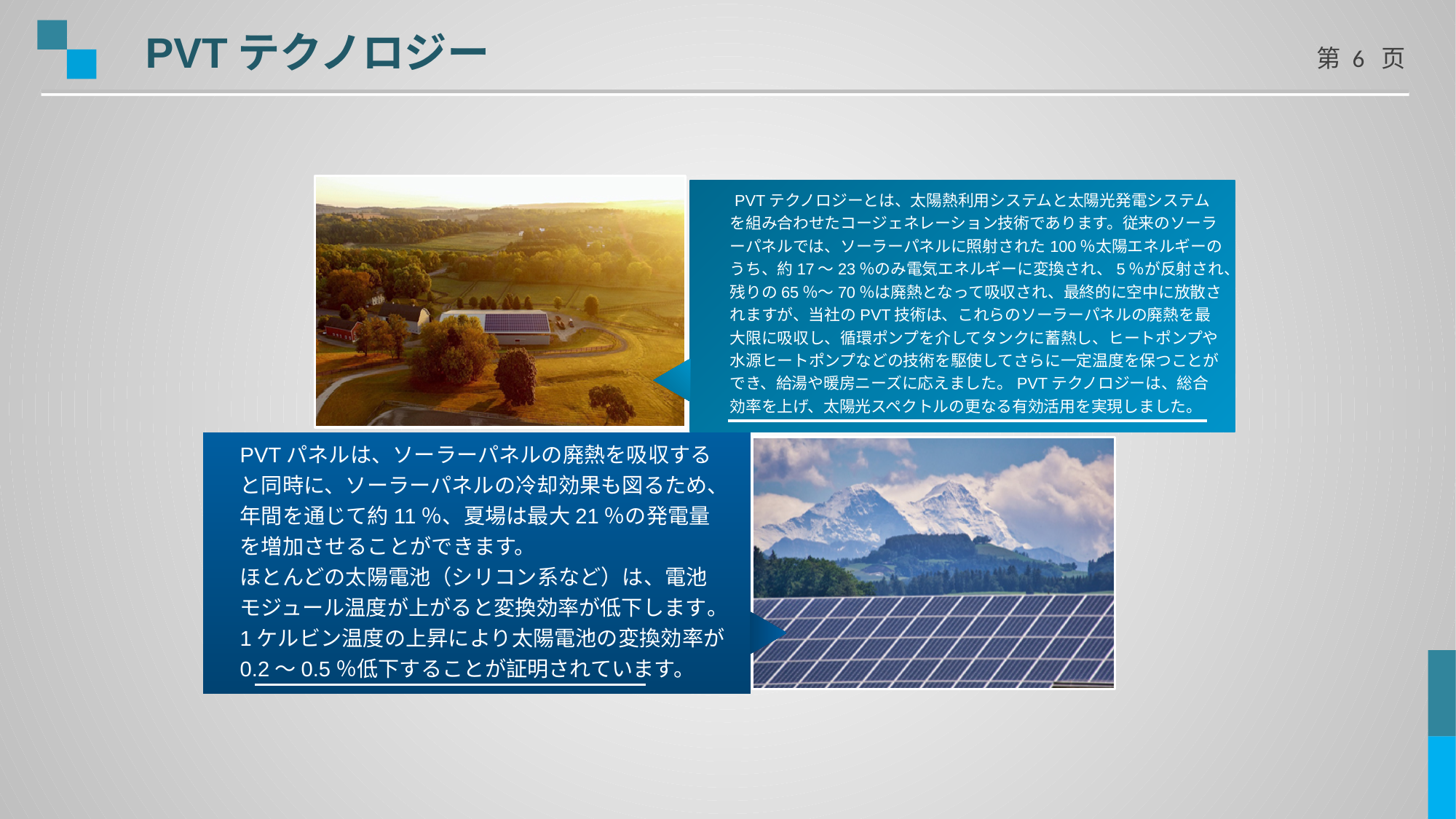

PVTテクノロジー

 PVTテクノロジーとは、太陽熱利用システムと太陽光発電システムを組み合わせたコージェネレーション技術であります。従来のソーラーパネルでは、ソーラーパネルに照射された100％太陽エネルギーのうち、約17〜23％のみ電気エネルギーに変換され、5％が反射され、残りの65％〜70％は廃熱となって吸収され、最終的に空中に放散されますが、当社のPVT技術は、これらのソーラーパネルの廃熱を最大限に吸収し、循環ポンプを介してタンクに蓄熱し、ヒートポンプや水源ヒートポンプなどの技術を駆使してさらに一定温度を保つことができ、給湯や暖房ニーズに応えました。PVTテクノロジーは、総合効率を上げ、太陽光スペクトルの更なる有効活用を実現しました。

PVTパネルは、ソーラーパネルの廃熱を吸収すると同時に、ソーラーパネルの冷却効果も図るため、年間を通じて約11％、夏場は最大21％の発電量を増加させることができます。
ほとんどの太陽電池（シリコン系など）は、電池モジュール温度が上がると変換効率が低下します。1ケルビン温度の上昇により太陽電池の変換効率が0.2～0.5％低下することが証明されています。